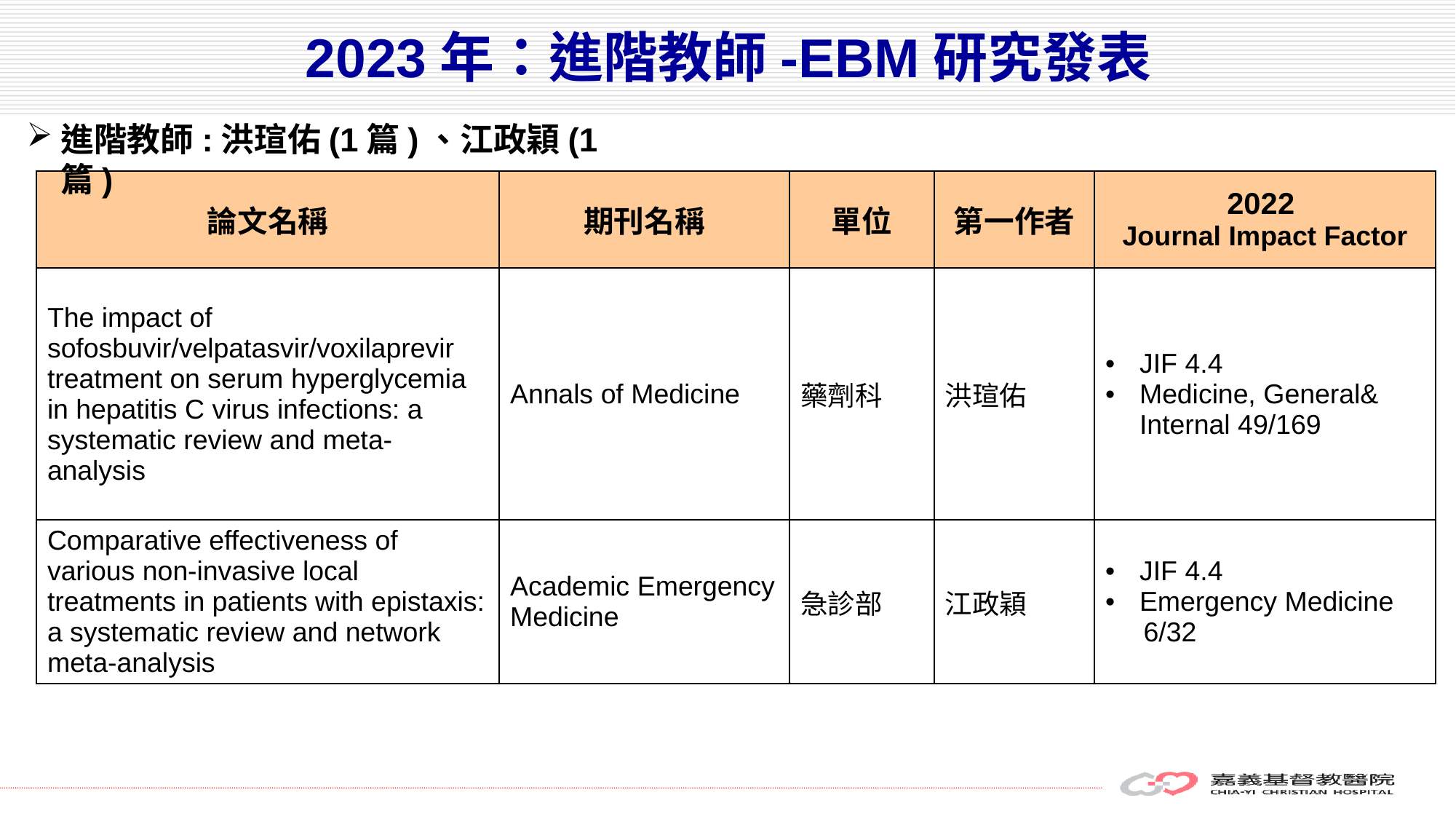

2023年：進階教師-EBM研究發表
進階教師:洪瑄佑(1篇)、江政穎(1篇)
| 論文名稱 | 期刊名稱 | 單位 | 第一作者 | 2022 Journal Impact Factor |
| --- | --- | --- | --- | --- |
| The impact of sofosbuvir/velpatasvir/voxilaprevir treatment on serum hyperglycemia in hepatitis C virus infections: a systematic review and meta-analysis | Annals of Medicine | 藥劑科 | 洪瑄佑 | JIF 4.4 Medicine, General& Internal 49/169 |
| Comparative effectiveness of various non-invasive local treatments in patients with epistaxis: a systematic review and network meta-analysis | Academic Emergency Medicine | 急診部 | 江政穎 | JIF 4.4 Emergency Medicine 6/32 |